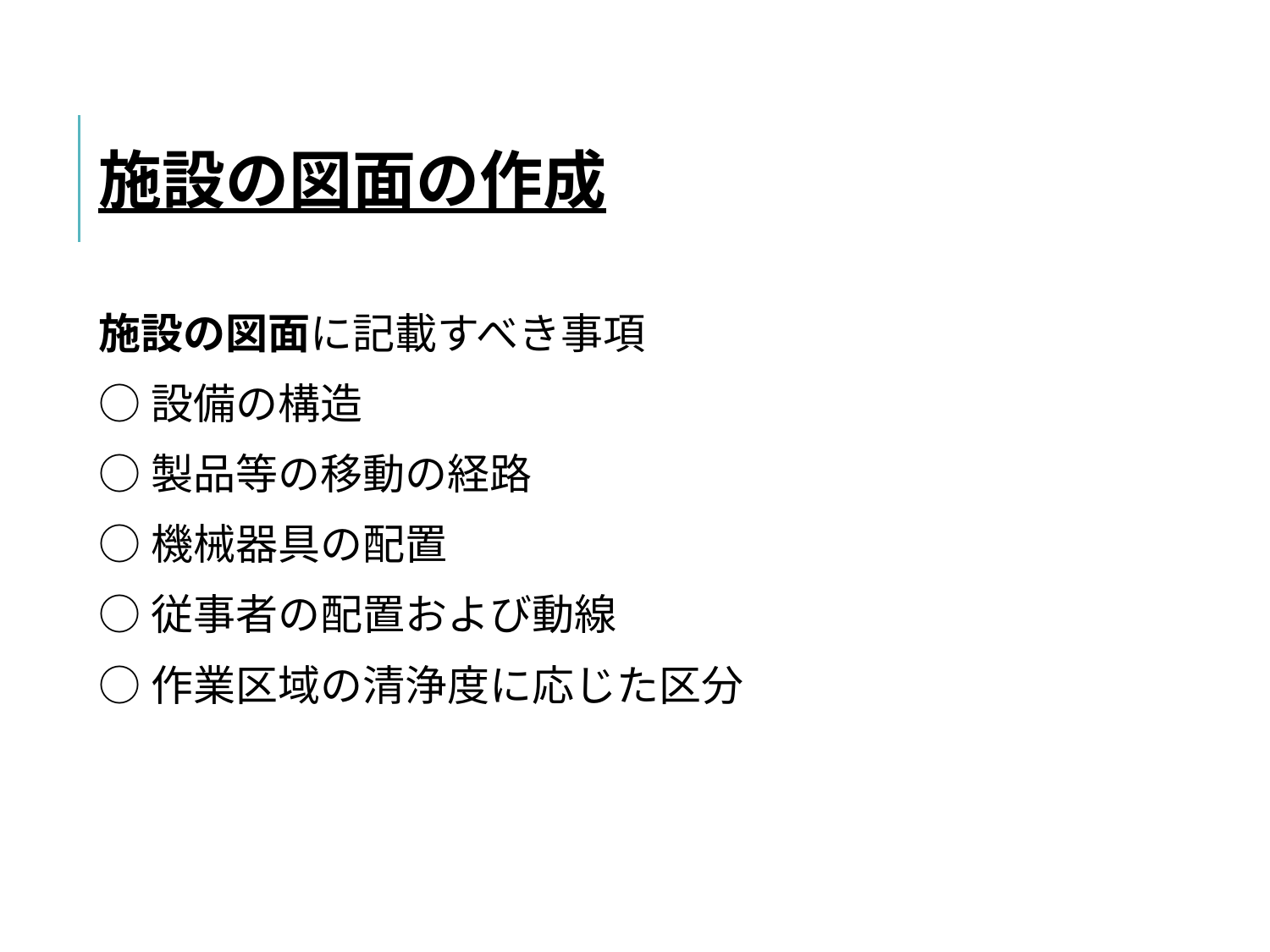

施設の図面の作成

施設の図面に記載すべき事項
○設備の構造
○製品等の移動の経路
○機械器具の配置
○従事者の配置および動線
○作業区域の清浄度に応じた区分